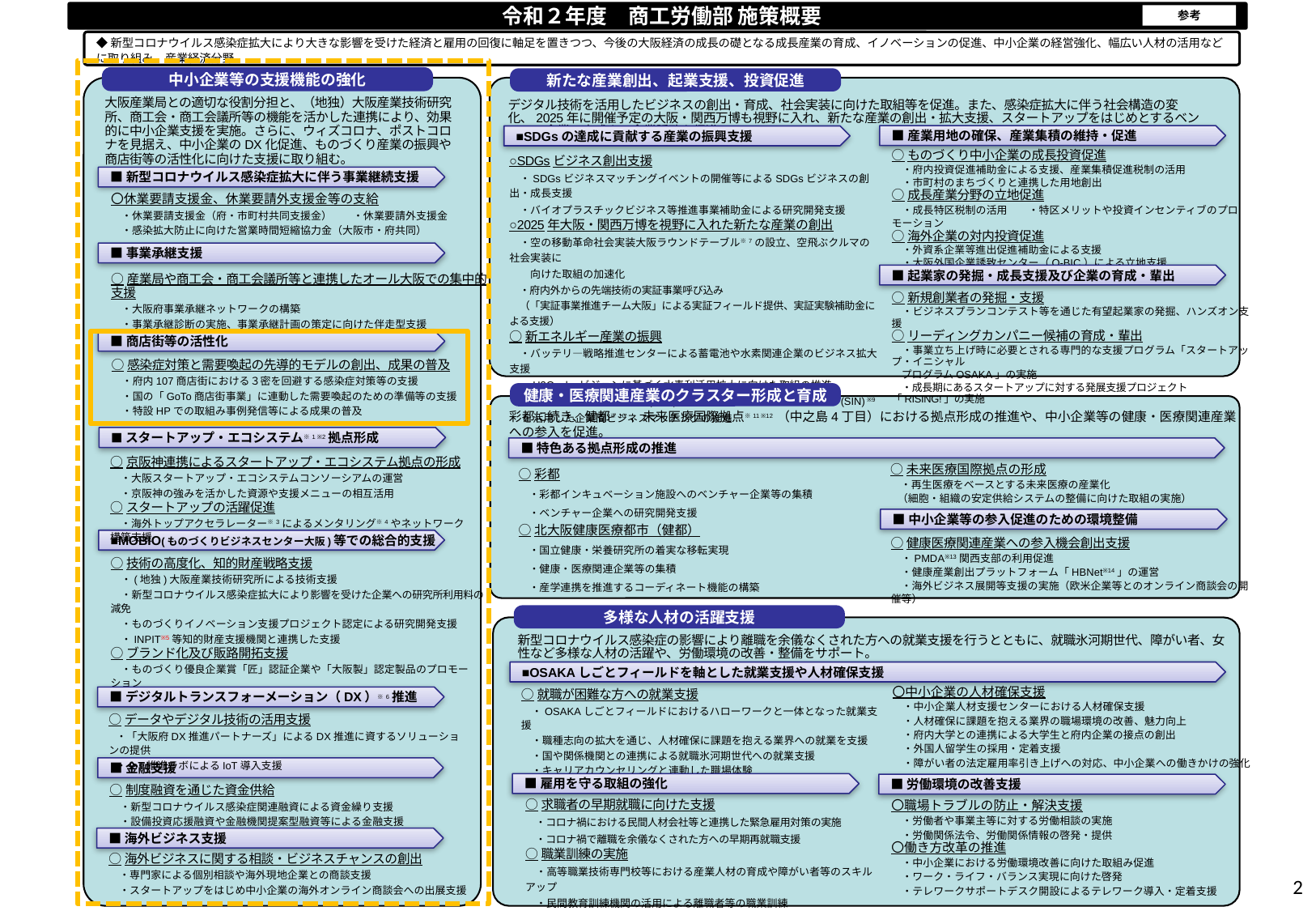

令和２年度　商工労働部 施策概要
参考
◆新型コロナウイルス感染症拡大により大きな影響を受けた経済と雇用の回復に軸足を置きつつ、今後の大阪経済の成長の礎となる成長産業の育成、イノベーションの促進、中小企業の経営強化、幅広い人材の活用などに取り組み、産業経済分野
　 における大阪の活性化を図ります。

中小企業等の支援機能の強化
新たな産業創出、起業支援、投資促進

大阪産業局との適切な役割分担と、（地独）大阪産業技術研究所、商工会・商工会議所等の機能を活かした連携により、効果的に中小企業支援を実施。さらに、ウィズコロナ、ポストコロナを見据え、中小企業のDX化促進、ものづくり産業の振興や商店街等の活性化に向けた支援に取り組む。
デジタル技術を活用したビジネスの創出・育成、社会実装に向けた取組等を促進。また、感染症拡大に伴う社会構造の変化、2025年に開催予定の大阪・関西万博も視野に入れ、新たな産業の創出・拡大支援、スタートアップをはじめとするベンチャー企業の育成や、企業誘致を促進。
■産業用地の確保、産業集積の維持・促進
■SDGsの達成に貢献する産業の振興支援
○ものづくり中小企業の成長投資促進
　・府内投資促進補助金による支援、産業集積促進税制の活用
　・市町村のまちづくりと連携した用地創出
○成長産業分野の立地促進
　・成長特区税制の活用　　・特区メリットや投資インセンティブのプロモーション
○海外企業の対内投資促進
　・外資系企業等進出促進補助金による支援
　・大阪外国企業誘致センター（O-BIC）による立地支援
○SDGsビジネス創出支援
　・SDGsビジネスマッチングイベントの開催等によるSDGsビジネスの創出・成長支援
　・バイオプラスチックビジネス等推進事業補助金による研究開発支援
○2025年大阪・関西万博を視野に入れた新たな産業の創出
　・空の移動革命社会実装大阪ラウンドテーブル※7の設立、空飛ぶクルマの社会実装に
　　向けた取組の加速化
　・府内外からの先端技術の実証事業呼び込み
　（「実証事業推進チーム大阪」による実証フィールド提供、実証実験補助金による支援）
○新エネルギー産業の振興
　・バッテリ―戦略推進センターによる蓄電池や水素関連企業のビジネス拡大支援
　・H2Osakaビジョンに基づく水素利活用拡大に向けた取組の推進
　・大阪ｽﾏｰﾄｴﾈﾙｷﾞｰﾊﾟｰﾄﾅｰｽﾞ(SEP) ※8 、おおさかｽﾏｴﾈｲﾝﾀﾞｽﾄﾘｰﾈｯﾄﾜｰｸ(SIN) ※9
　 を活用した企業間ビジネスマッチングの推進
■新型コロナウイルス感染症拡大に伴う事業継続支援
〇休業要請支援金、休業要請外支援金等の支給
　・休業要請支援金（府・市町村共同支援金）　　・休業要請外支援金
　・感染拡大防止に向けた営業時間短縮協力金（大阪市・府共同）
■事業承継支援
■起業家の発掘・成長支援及び企業の育成・輩出
○産業局や商工会・商工会議所等と連携したオール大阪での集中的支援
　・大阪府事業承継ネットワークの構築
　・事業承継診断の実施、事業承継計画の策定に向けた伴走型支援
　・若手後継者による新事業展開（ベンチャー型事業承継）の支援
○新規創業者の発掘・支援
　・ビジネスプランコンテスト等を通じた有望起業家の発掘、ハンズオン支援
○リーディングカンパニー候補の育成・輩出
　・事業立ち上げ時に必要とされる専門的な支援プログラム「スタートアップ・イニシャル
   プログラムOSAKA」の実施
　・成長期にあるスタートアップに対する発展支援プロジェクト「RISING!」の実施
■商店街等の活性化

○感染症対策と需要喚起の先導的モデルの創出、成果の普及
　・府内107商店街における３密を回避する感染症対策等の支援
　・国の「GoTo商店街事業」に連動した需要喚起のための準備等の支援
　・特設HPでの取組み事例発信等による成果の普及
健康・医療関連産業のクラスター形成と育成

彩都に続き、健都※10 、未来医療国際拠点※11 ※12 （中之島4丁目）における拠点形成の推進や、中小企業等の健康・医療関連産業への参入を促進。
■スタートアップ・エコシステム※1 ※2拠点形成
■特色ある拠点形成の推進
○京阪神連携によるスタートアップ・エコシステム拠点の形成
　・大阪スタートアップ・エコシステムコンソーシアムの運営
　・京阪神の強みを活かした資源や支援メニューの相互活用
○スタートアップの活躍促進
　・海外トップアクセラレーター※3によるメンタリング※4やネットワーク構築支援
○未来医療国際拠点の形成
　・再生医療をベースとする未来医療の産業化
  （細胞・組織の安定供給システムの整備に向けた取組の実施）
○彩都
　・彩都インキュベーション施設へのベンチャー企業等の集積
　・ベンチャー企業への研究開発支援
○北大阪健康医療都市（健都）
　・国立健康・栄養研究所の着実な移転実現
　・健康・医療関連企業等の集積
　・産学連携を推進するコーディネート機能の構築
■中小企業等の参入促進のための環境整備
■MOBIO(ものづくりビジネスセンター大阪)等での総合的支援
○健康医療関連産業への参入機会創出支援
　・PMDA※13関西支部の利用促進
　・健康産業創出プラットフォーム「HBNet※14」の運営
　・海外ビジネス展開等支援の実施（欧米企業等とのオンライン商談会の開催等）
○技術の高度化、知的財産戦略支援
　・(地独)大阪産業技術研究所による技術支援
　・新型コロナウイルス感染症拡大により影響を受けた企業への研究所利用料の減免
　・ものづくりイノベーション支援プロジェクト認定による研究開発支援
　・INPIT※5等知的財産支援機関と連携した支援
○ブランド化及び販路開拓支援
　・ものづくり優良企業賞「匠」認証企業や「大阪製」認定製品のプロモーション
　・ものづくりB2Bネットワークの運営等によるビジネスマッチング
多様な人材の活躍支援

新型コロナウイルス感染症の影響により離職を余儀なくされた方への就業支援を行うとともに、就職氷河期世代、障がい者、女性など多様な人材の活躍や、労働環境の改善・整備をサポート。
■OSAKAしごとフィールドを軸とした就業支援や人材確保支援
〇中小企業の人材確保支援
　・中小企業人材支援センターにおける人材確保支援
　・人材確保に課題を抱える業界の職場環境の改善、魅力向上
　・府内大学との連携による大学生と府内企業の接点の創出
　・外国人留学生の採用・定着支援
　・障がい者の法定雇用率引き上げへの対応、中小企業への働きかけの強化
○就職が困難な方への就業支援
　・OSAKAしごとフィールドにおけるハローワークと一体となった就業支援
　・職種志向の拡大を通じ、人材確保に課題を抱える業界への就業を支援
　・国や関係機関との連携による就職氷河期世代への就業支援
　・キャリアカウンセリングと連動した職場体験
■デジタルトランスフォーメーション（DX）※6推進
○データやデジタル技術の活用支援
  ・「大阪府DX推進パートナーズ」によるDX推進に資するソリューションの提供
  ・IoT推進ラボによるIoT導入支援
■金融支援
■雇用を守る取組の強化
■労働環境の改善支援
○制度融資を通じた資金供給
　・新型コロナウイルス感染症関連融資による資金繰り支援
　・設備投資応援融資や金融機関提案型融資等による金融支援
○求職者の早期就職に向けた支援
　・コロナ禍における民間人材会社等と連携した緊急雇用対策の実施
　・コロナ禍で離職を余儀なくされた方への早期再就職支援
○職業訓練の実施
　・高等職業技術専門校等における産業人材の育成や障がい者等のスキルアップ
　・民間教育訓練機関の活用による離職者等の職業訓練
〇職場トラブルの防止・解決支援
　・労働者や事業主等に対する労働相談の実施
　・労働関係法令、労働関係情報の啓発・提供
〇働き方改革の推進
　・中小企業における労働環境改善に向けた取組み促進
　・ワーク・ライフ・バランス実現に向けた啓発
　・テレワークサポートデスク開設によるテレワーク導入・定着支援
■海外ビジネス支援
○海外ビジネスに関する相談・ビジネスチャンスの創出
　・専門家による個別相談や海外現地企業との商談支援
　・スタートアップをはじめ中小企業の海外オンライン商談会への出展支援

2